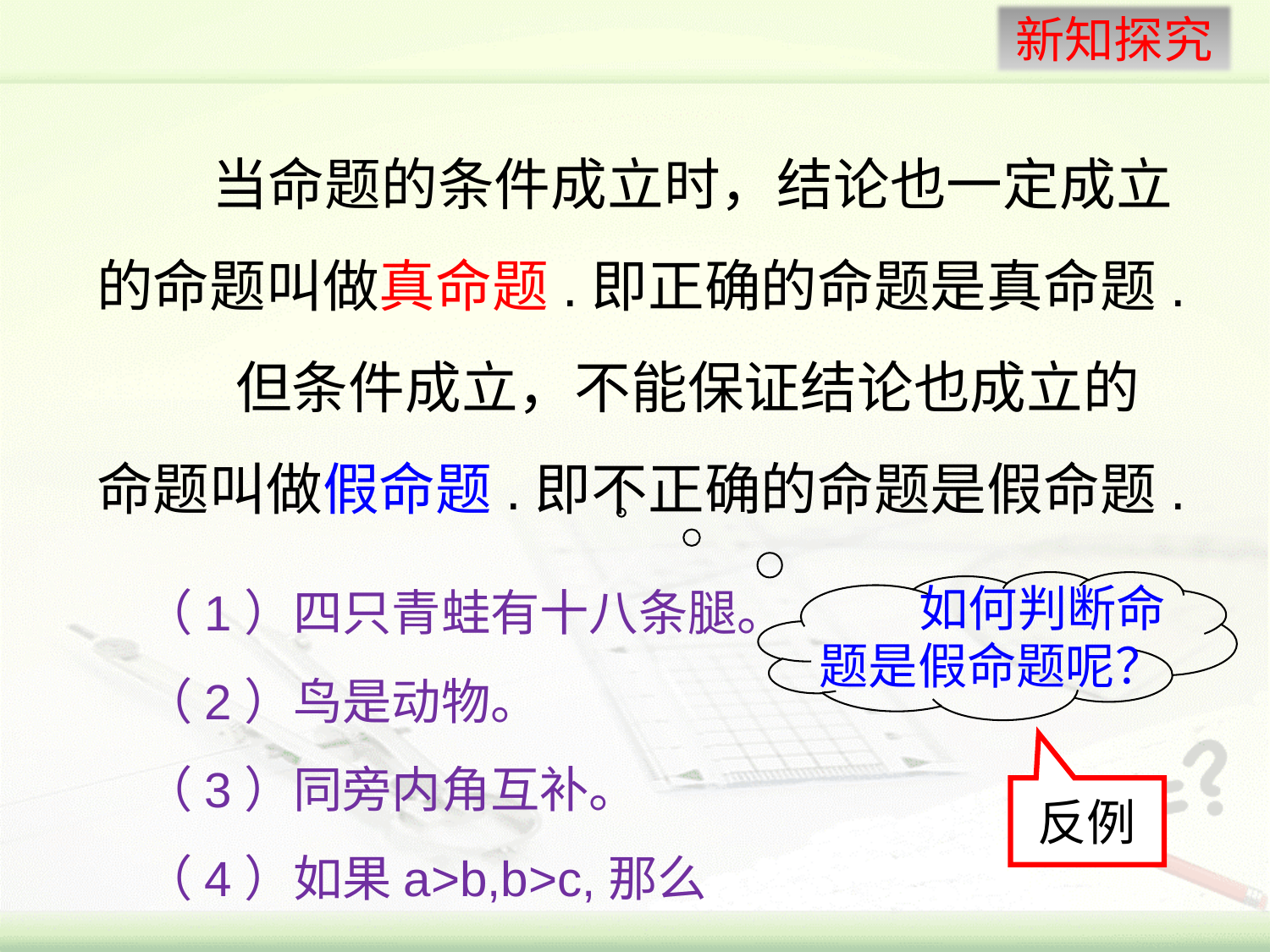

当命题的条件成立时，结论也一定成立的命题叫做真命题.即正确的命题是真命题.
        但条件成立，不能保证结论也成立的命题叫做假命题.即不正确的命题是假命题.
（1）四只青蛙有十八条腿。
（2）鸟是动物。
（3）同旁内角互补。
（4）如果a>b,b>c,那么a>c。

        如何判断命题是假命题呢？
反例